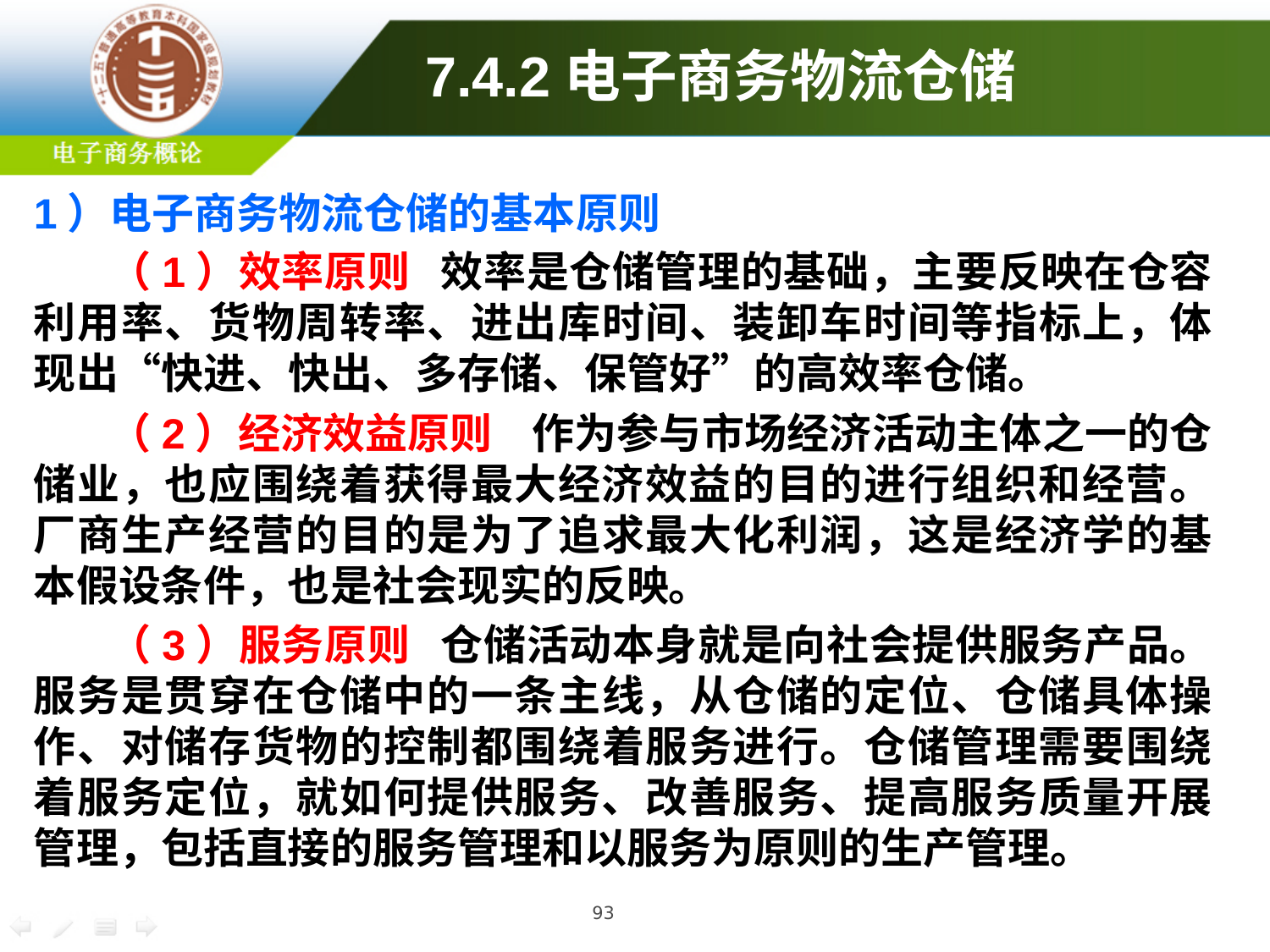

# 7.4.2电子商务物流仓储
1）电子商务物流仓储的基本原则
（1）效率原则   效率是仓储管理的基础，主要反映在仓容利用率、货物周转率、进出库时间、装卸车时间等指标上，体现出“快进、快出、多存储、保管好”的高效率仓储。
（2）经济效益原则    作为参与市场经济活动主体之一的仓储业，也应围绕着获得最大经济效益的目的进行组织和经营。厂商生产经营的目的是为了追求最大化利润，这是经济学的基本假设条件，也是社会现实的反映。
（3）服务原则   仓储活动本身就是向社会提供服务产品。服务是贯穿在仓储中的一条主线，从仓储的定位、仓储具体操作、对储存货物的控制都围绕着服务进行。仓储管理需要围绕着服务定位，就如何提供服务、改善服务、提高服务质量开展管理，包括直接的服务管理和以服务为原则的生产管理。

93